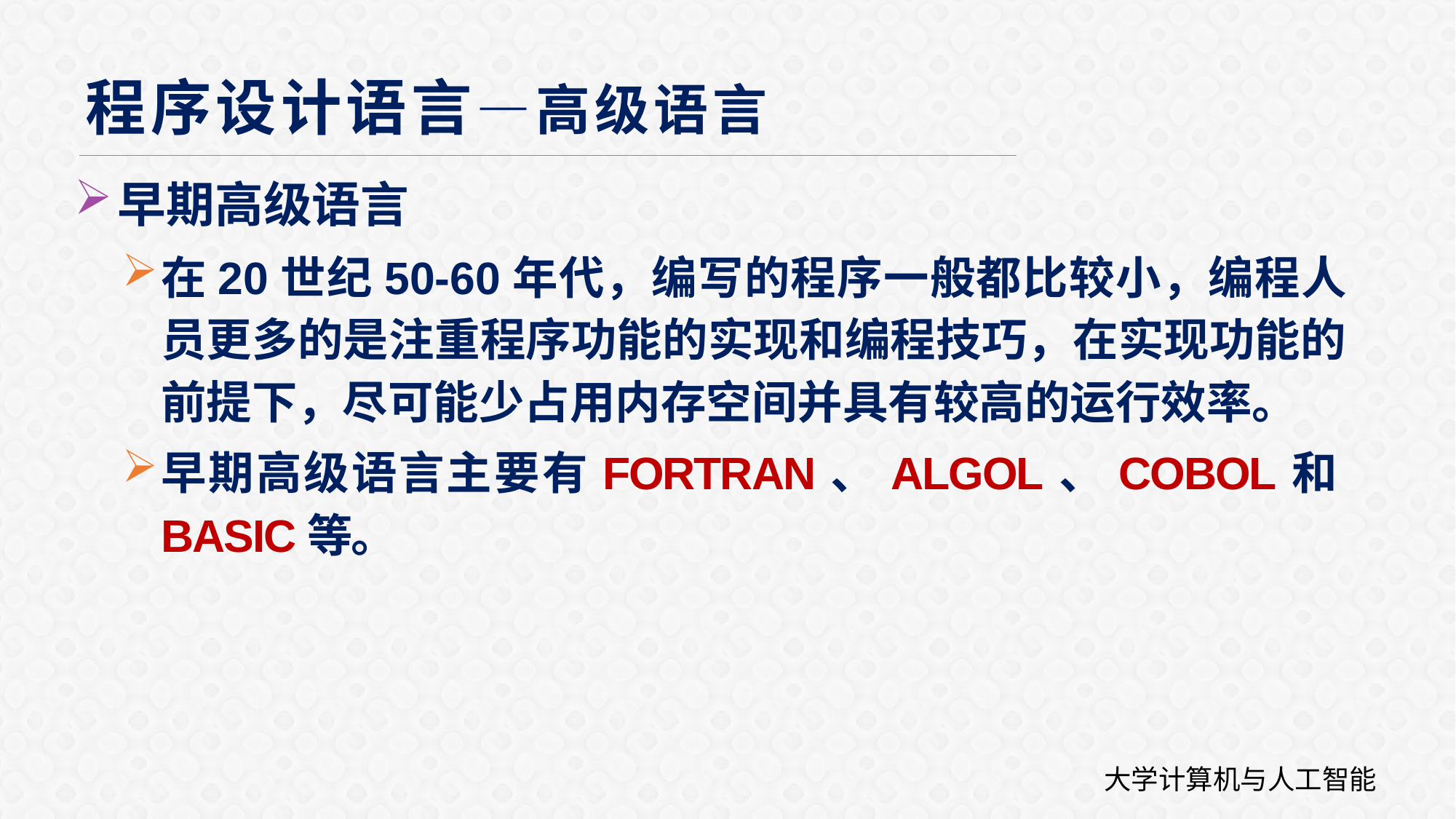

程序设计语言—高级语言
早期高级语言
在20世纪50-60年代，编写的程序一般都比较小，编程人员更多的是注重程序功能的实现和编程技巧，在实现功能的前提下，尽可能少占用内存空间并具有较高的运行效率。
早期高级语言主要有FORTRAN、ALGOL、COBOL和BASIC等。